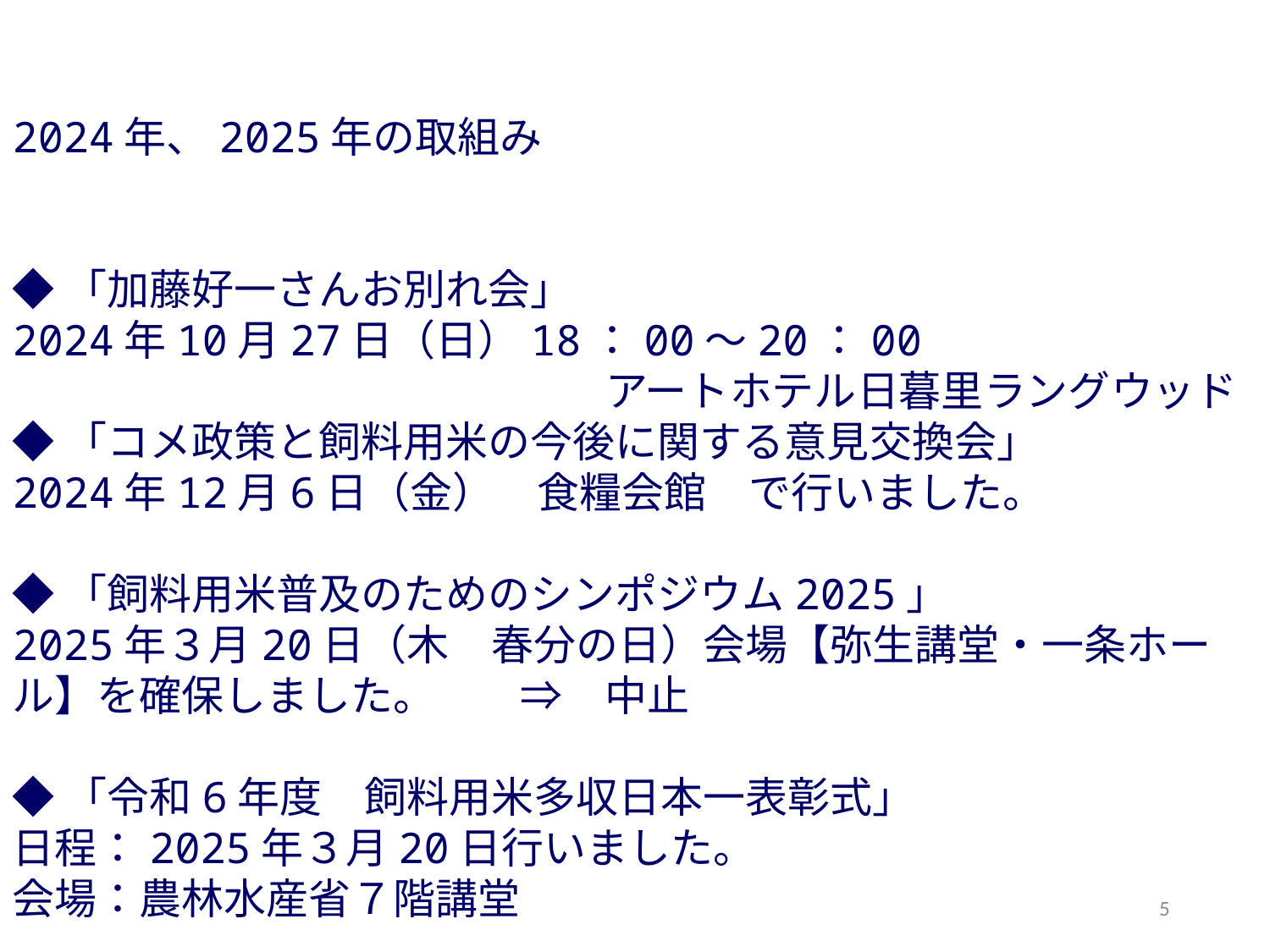

2024年、2025年の取組み

◆「加藤好一さんお別れ会」
2024年10月27日（日）18：00～20：00
　　　　　　　　　　　　　　アートホテル日暮里ラングウッド
◆「コメ政策と飼料用米の今後に関する意見交換会」
2024年12月6日（金）　食糧会館　で行いました。

◆「飼料用米普及のためのシンポジウム2025」
2025年３月20日（木　春分の日）会場【弥生講堂・一条ホール】を確保しました。　　⇒　中止

◆「令和6年度　飼料用米多収日本一表彰式」
日程：2025年３月20日行いました。
会場：農林水産省７階講堂
5